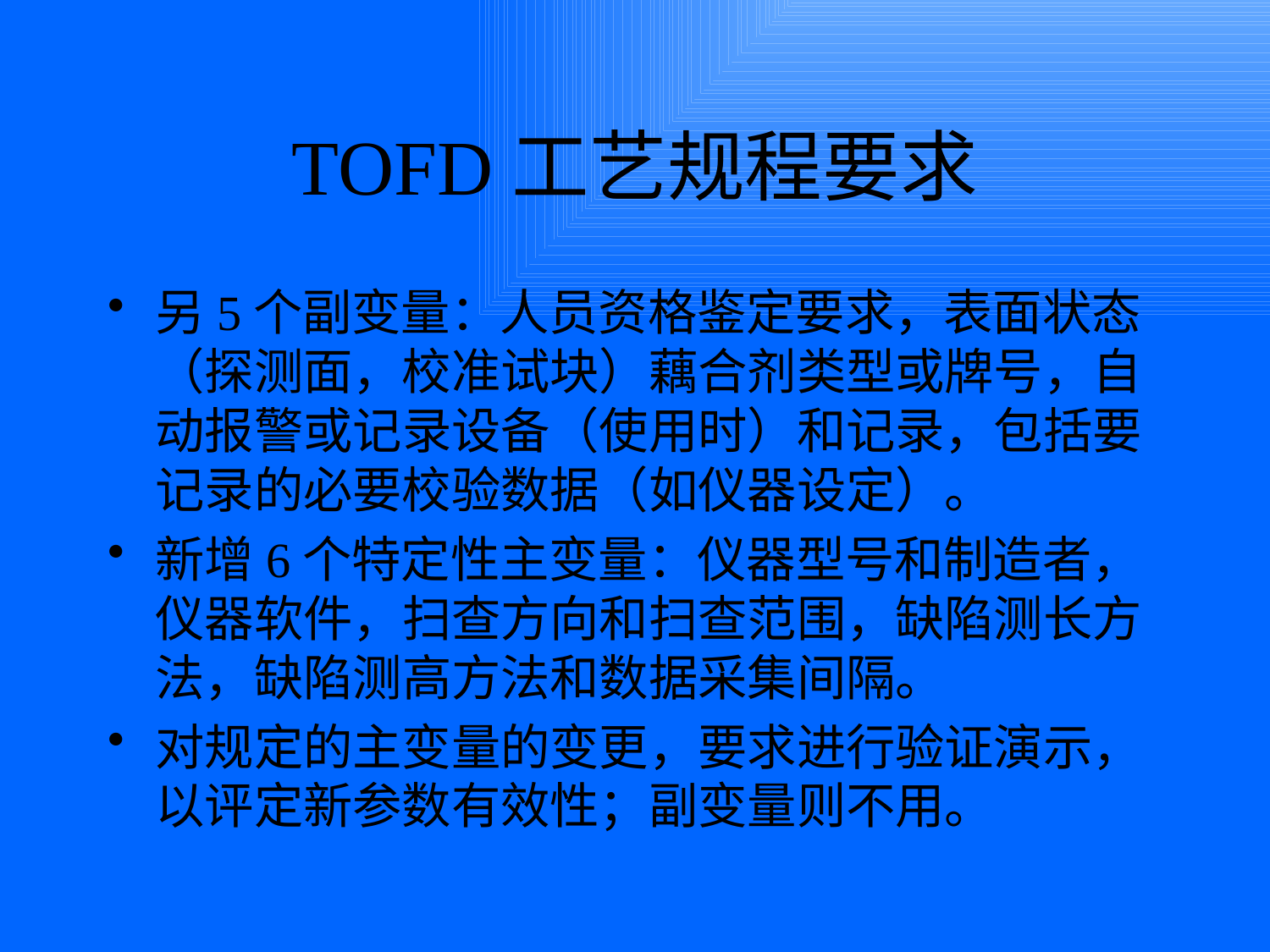

# TOFD工艺规程要求
另5个副变量：人员资格鉴定要求，表面状态（探测面，校准试块）藕合剂类型或牌号，自动报警或记录设备（使用时）和记录，包括要记录的必要校验数据（如仪器设定）。
新增6个特定性主变量：仪器型号和制造者，仪器软件，扫查方向和扫查范围，缺陷测长方法，缺陷测高方法和数据采集间隔。
对规定的主变量的变更，要求进行验证演示，以评定新参数有效性；副变量则不用。